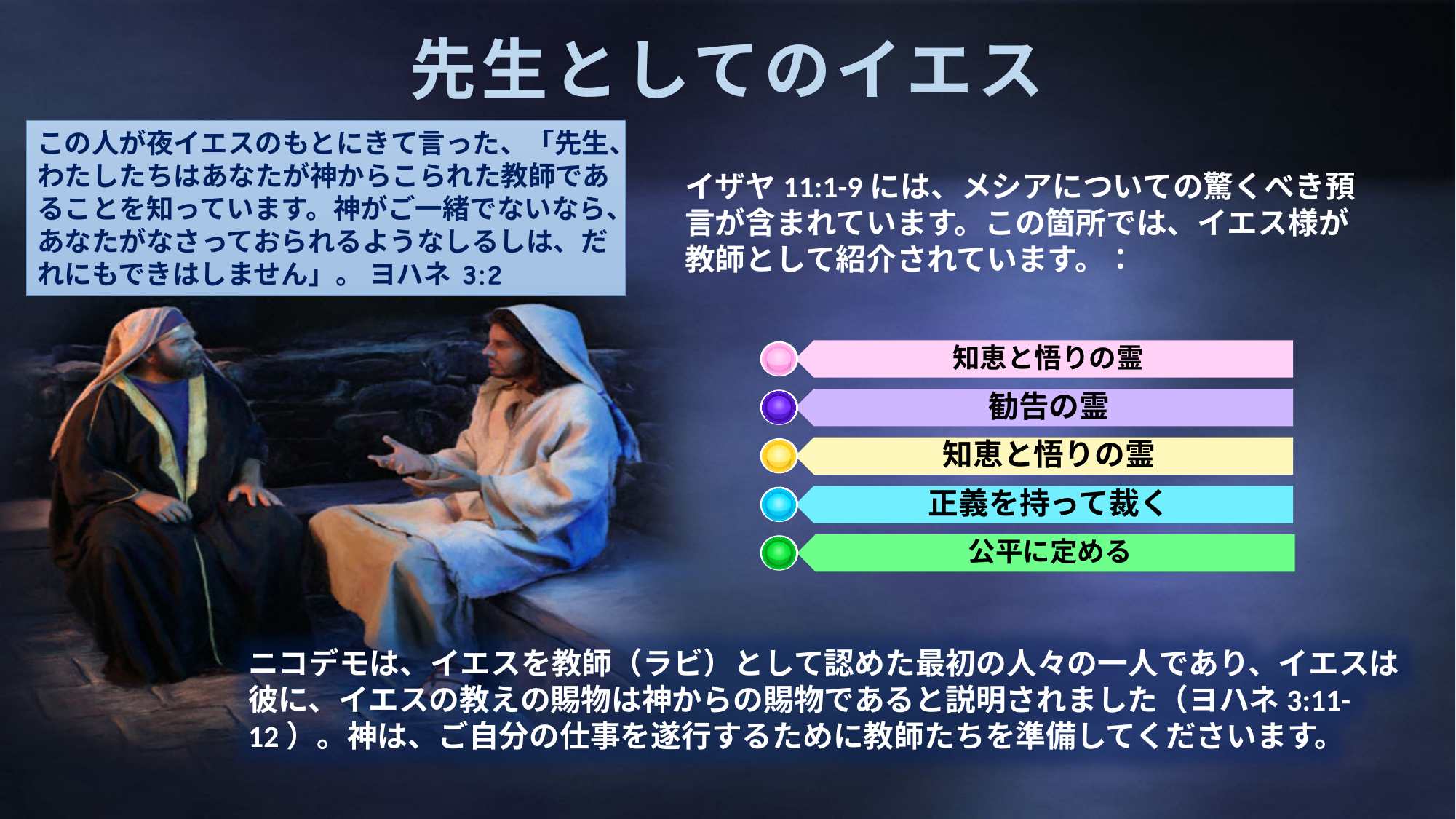

先生としてのイエス
この人が夜イエスのもとにきて言った、「先生、わたしたちはあなたが神からこられた教師であることを知っています。神がご一緒でないなら、あなたがなさっておられるようなしるしは、だれにもできはしません」。 ヨハネ 3:2
イザヤ11:1-9には、メシアについての驚くべき預言が含まれています。この箇所では、イエス様が教師として紹介されています。：
知恵と悟りの霊
勧告の霊
知恵と悟りの霊
正義を持って裁く
公平に定める
ニコデモは、イエスを教師（ラビ）として認めた最初の人々の一人であり、イエスは彼に、イエスの教えの賜物は神からの賜物であると説明されました（ヨハネ3:11-12）。神は、ご自分の仕事を遂行するために教師たちを準備してくださいます。